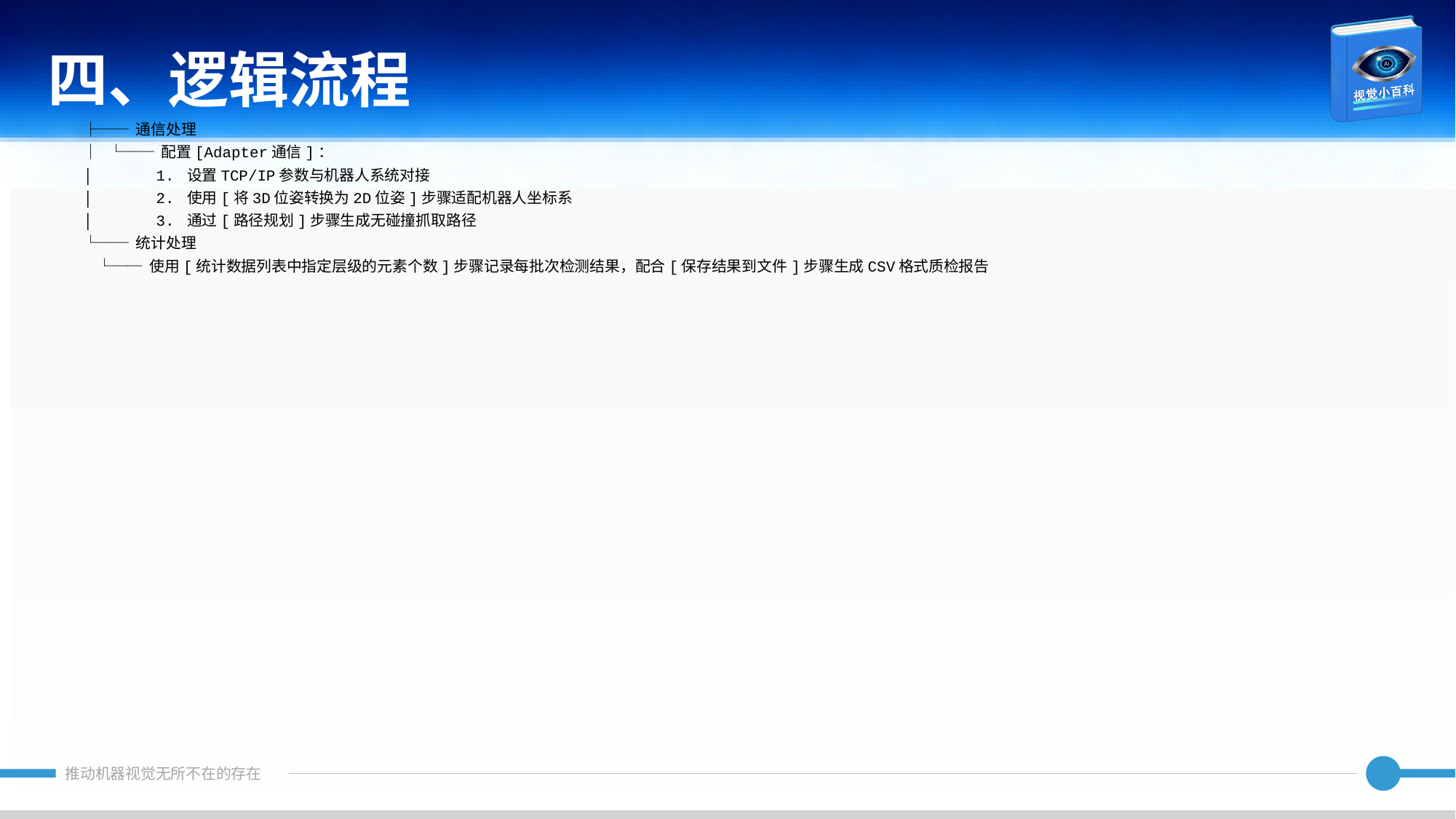

四、逻辑流程

├── 通信处理
│   └── 配置[Adapter通信]：
│       1. 设置TCP/IP参数与机器人系统对接
│       2. 使用[将3D位姿转换为2D位姿]步骤适配机器人坐标系
│       3. 通过[路径规划]步骤生成无碰撞抓取路径
└── 统计处理
    └── 使用[统计数据列表中指定层级的元素个数]步骤记录每批次检测结果，配合[保存结果到文件]步骤生成CSV格式质检报告
9